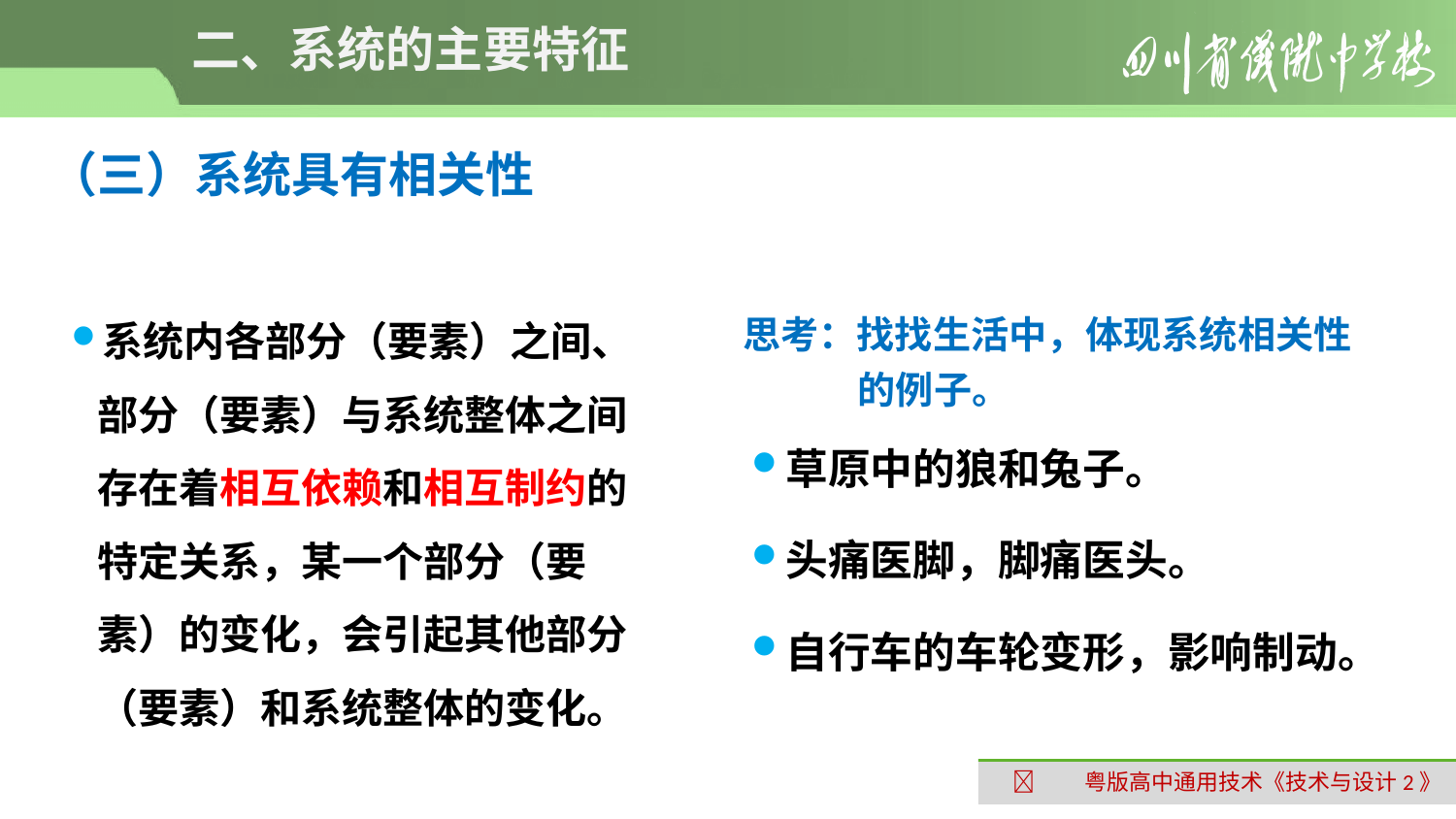

# 二、系统的主要特征
（三）系统具有相关性
系统内各部分（要素）之间、部分（要素）与系统整体之间存在着相互依赖和相互制约的特定关系，某一个部分（要素）的变化，会引起其他部分（要素）和系统整体的变化。

思考：找找生活中，体现系统相关性的例子。
草原中的狼和兔子。
头痛医脚，脚痛医头。
自行车的车轮变形，影响制动。